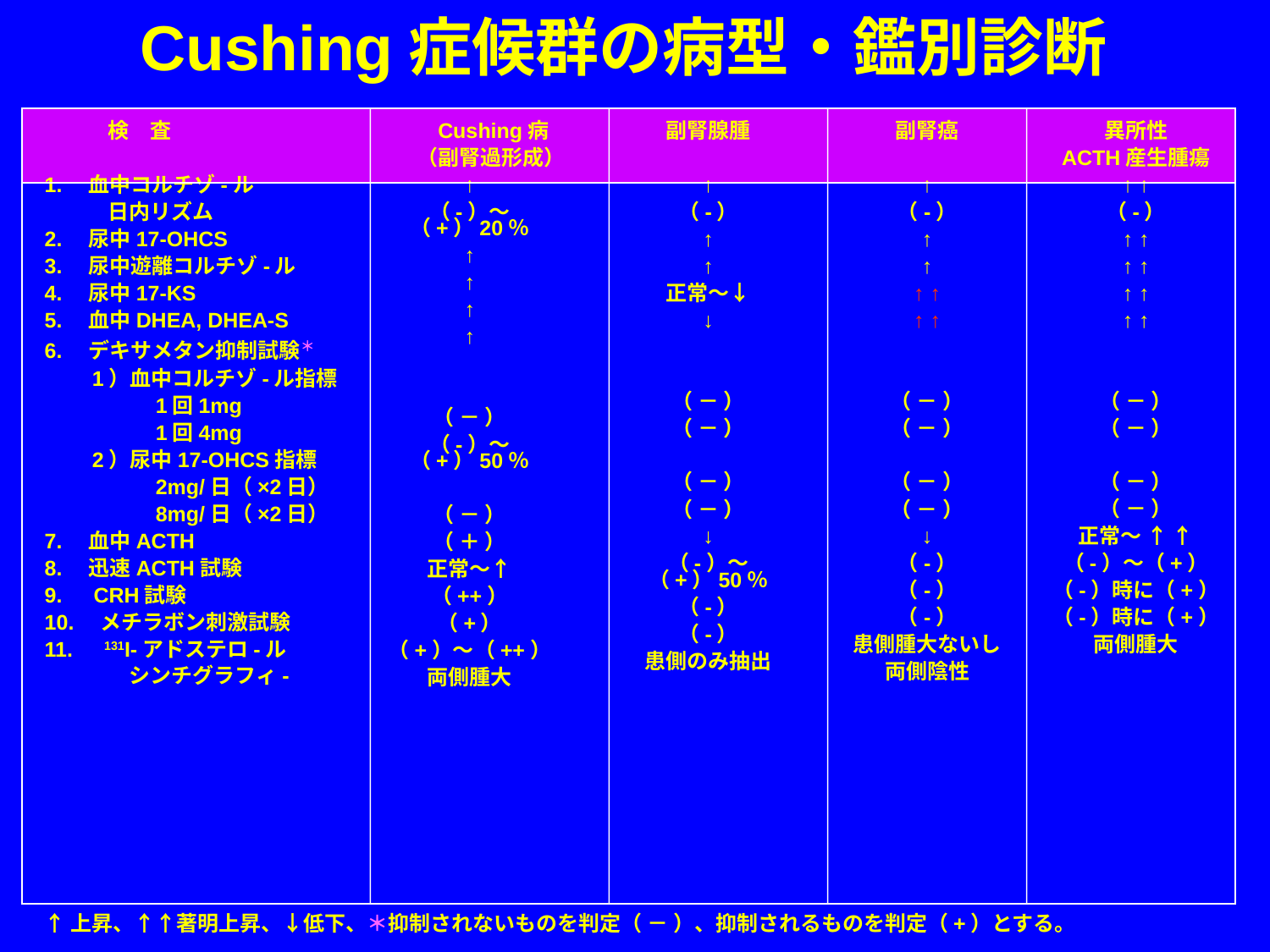

Cushing症候群の病型・鑑別診断

　　　検　査

1.　血中コルチゾ-ル
　　　日内リズム
2.　尿中17-OHCS
3.　尿中遊離コルチゾ-ル
4.　尿中17-KS
5.　血中DHEA, DHEA-S
6.　デキサメタン抑制試験＊
　　1）血中コルチゾ-ル指標
　　　　　1回1mg
　　　　　1回4mg
　　2）尿中17-OHCS指標
　　　　　2mg/日（×2日）
　　　　　8mg/日（×2日）
7.　血中ACTH
8.　迅速ACTH試験
9.　CRH試験
10.　メチラボン刺激試験
11.　131I-アドステロ-ル
　　　　シンチグラフィ-
　　Cushing病
　　（副腎過形成）
↑
（-）〜（+）20％
↑
↑
↑
↑

（ － ）
（-）〜（+）50％

（ － ）
（ ＋ ）
正常〜↑
（++）
（+）
（+）〜（++）
両側腫大
副腎腺腫

↑
（-）
↑
↑
正常〜↓
↓

（ － ）
（ － ）

（ － ）
（ － ）
↓
（-）〜（+）50％
（-）
（-）
患側のみ抽出
副腎癌

↑
（-）
↑
↑
↑ ↑
↑ ↑

（ － ）
（ － ）

（ － ）
（ － ）
↓
（-）
（-）
（-）
患側腫大ないし
両側陰性
異所性
ACTH産生腫瘍
↑ ↑
（-）
↑ ↑
↑ ↑
↑ ↑
↑ ↑

（ － ）
（ － ）

（ － ）
（ － ）
正常〜 ↑ ↑
（-）〜（+）
（-）時に（+）
（-）時に（+）
両側腫大

↑上昇、↑↑著明上昇、↓低下、＊抑制されないものを判定（ － ）、抑制されるものを判定（+）とする。

KAWASAKI MEDICAL SCHOOL